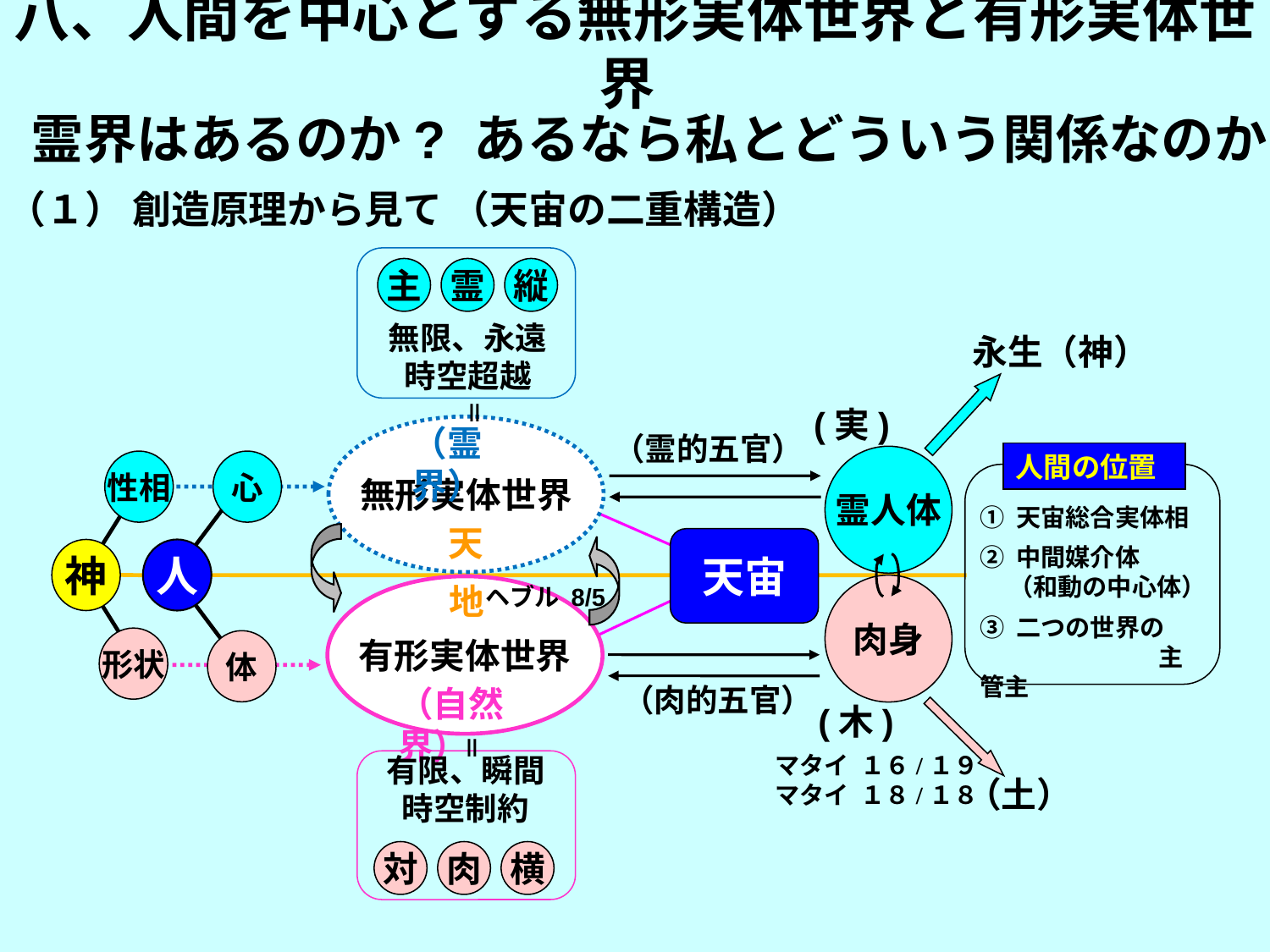

八、人間を中心とする無形実体世界と有形実体世界
１．霊界はあるのか? あるなら私とどういう関係なのか?
（１） 創造原理から見て （天宙の二重構造）

主
霊
縦
無限、永遠
時空超越
永生（神）
＝
(実)

無形実体世界
（霊界）
（霊的五官）
人間の位置
霊人体
性相
心

① 天宙総合実体相
② 中間媒介体
    （和動の中心体）
③ 二つの世界の
　　　　　　　 主管主
天
天宙
神
人

地

ヘブル 8/5
肉身
有形実体世界

形状
体

（肉的五官）
（自然界）
(木)
＝

マタイ  １６/１９
マタイ  １８/１８
有限、瞬間
時空制約

（土）
対
肉
横